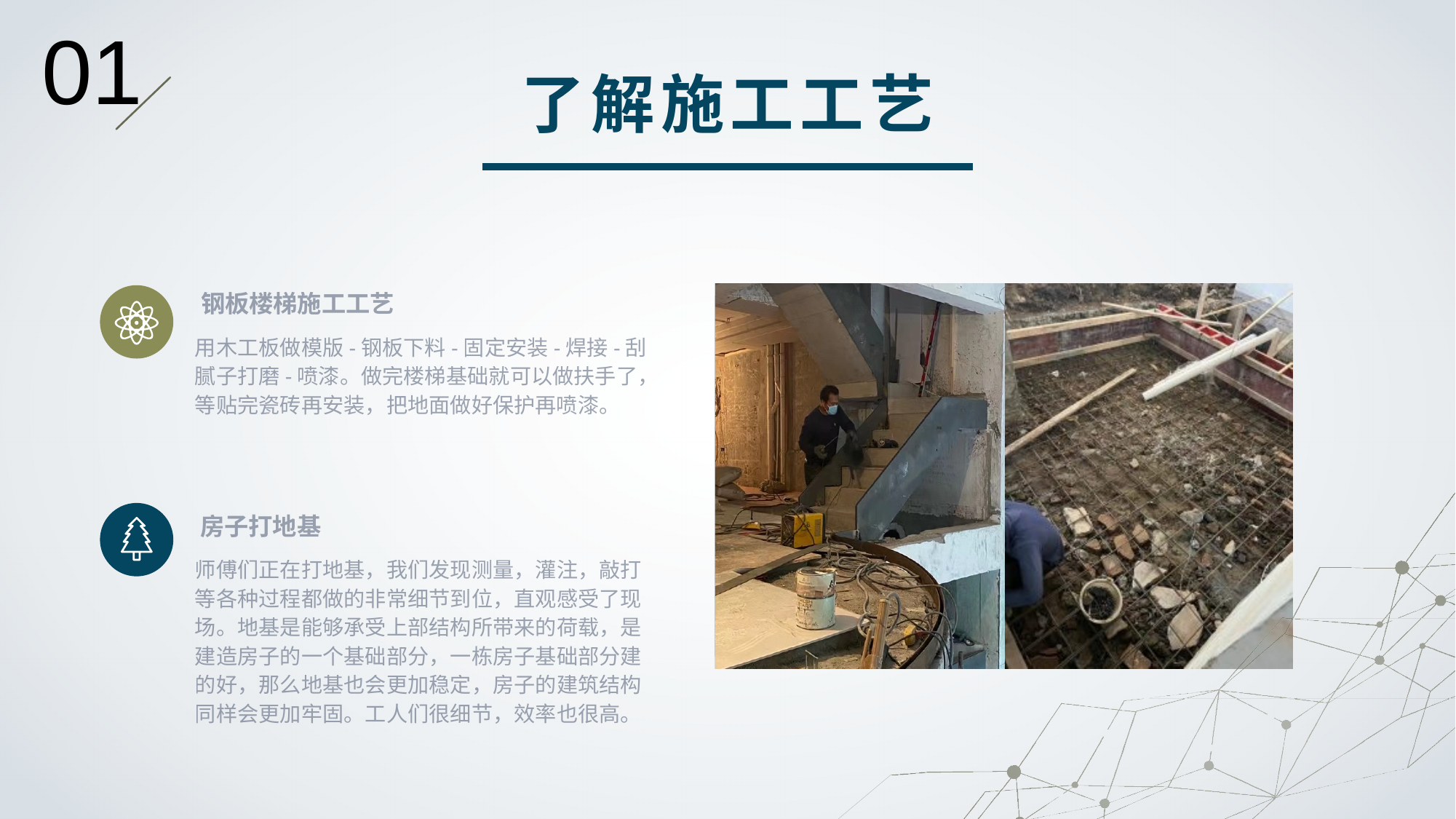

01
了解施工工艺
钢板楼梯施工工艺

### Chart

| Category |
|---|

用木工板做模版-钢板下料-固定安装-焊接-刮腻子打磨-喷漆。做完楼梯基础就可以做扶手了，等贴完瓷砖再安装，把地面做好保护再喷漆。

房子打地基

师傅们正在打地基，我们发现测量，灌注，敲打等各种过程都做的非常细节到位，直观感受了现场。地基是能够承受上部结构所带来的荷载，是建造房子的一个基础部分，一栋房子基础部分建的好，那么地基也会更加稳定，房子的建筑结构同样会更加牢固。工人们很细节，效率也很高。